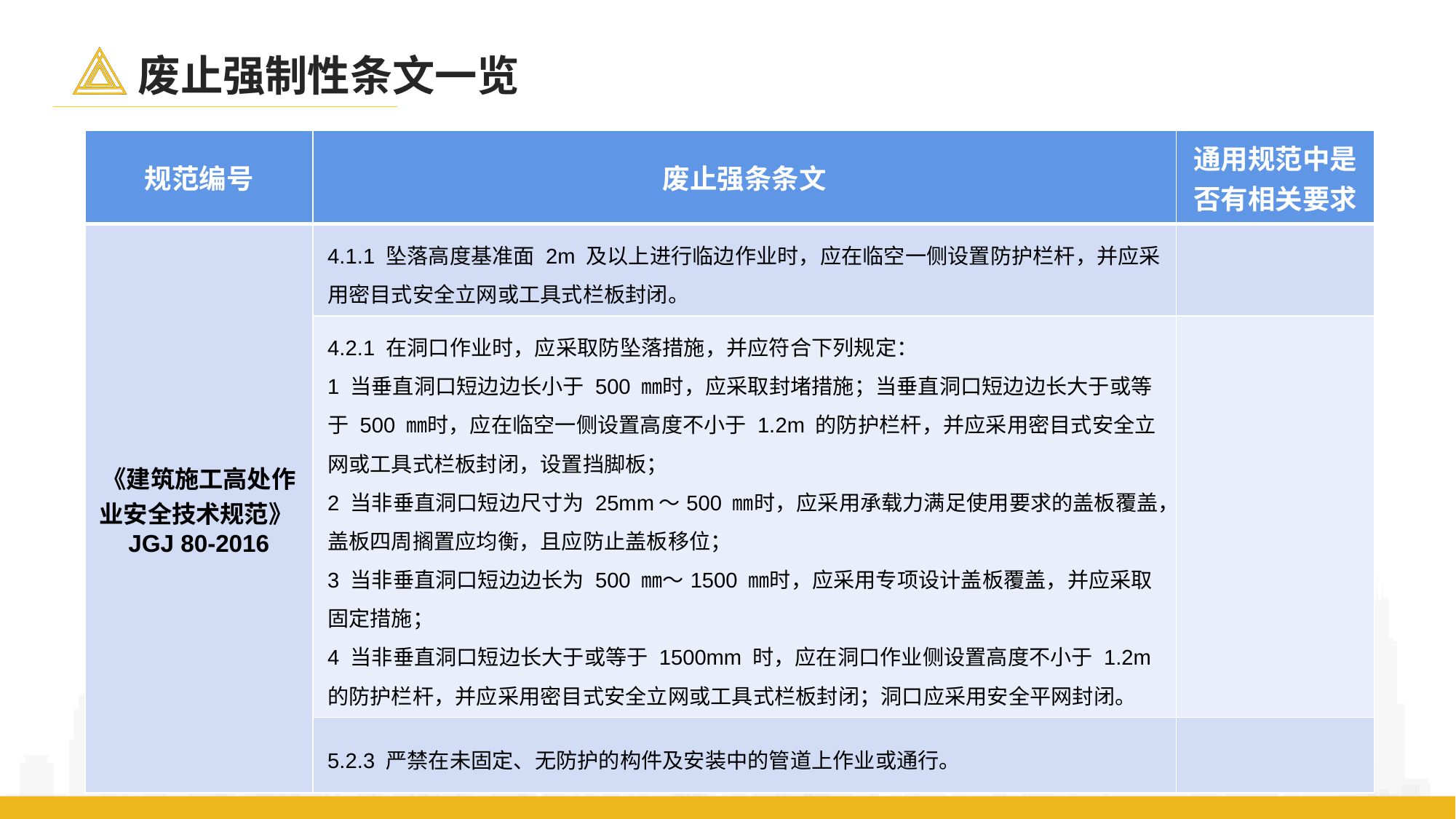

废止强制性条文一览

| 规范编号 | 废止强条条文 | 通用规范中是否有相关要求 |
| --- | --- | --- |
| 《建筑施工高处作业安全技术规范》JGJ 80-2016 | 4.1.1 坠落高度基准面 2m 及以上进行临边作业时，应在临空一侧设置防护栏杆，并应采用密目式安全立网或工具式栏板封闭。 |  |
|  | 4.2.1 在洞口作业时，应采取防坠落措施，并应符合下列规定： 1 当垂直洞口短边边长小于 500 ㎜时，应采取封堵措施；当垂直洞口短边边长大于或等于 500 ㎜时，应在临空一侧设置高度不小于 1.2m 的防护栏杆，并应采用密目式安全立网或工具式栏板封闭，设置挡脚板； 2 当非垂直洞口短边尺寸为 25mm～500 ㎜时，应采用承载力满足使用要求的盖板覆盖，盖板四周搁置应均衡，且应防止盖板移位； 3 当非垂直洞口短边边长为 500 ㎜～1500 ㎜时，应采用专项设计盖板覆盖，并应采取固定措施； 4 当非垂直洞口短边长大于或等于 1500mm 时，应在洞口作业侧设置高度不小于 1.2m 的防护栏杆，并应采用密目式安全立网或工具式栏板封闭；洞口应采用安全平网封闭。 |  |
|  | 5.2.3 严禁在未固定、无防护的构件及安装中的管道上作业或通行。 |  |